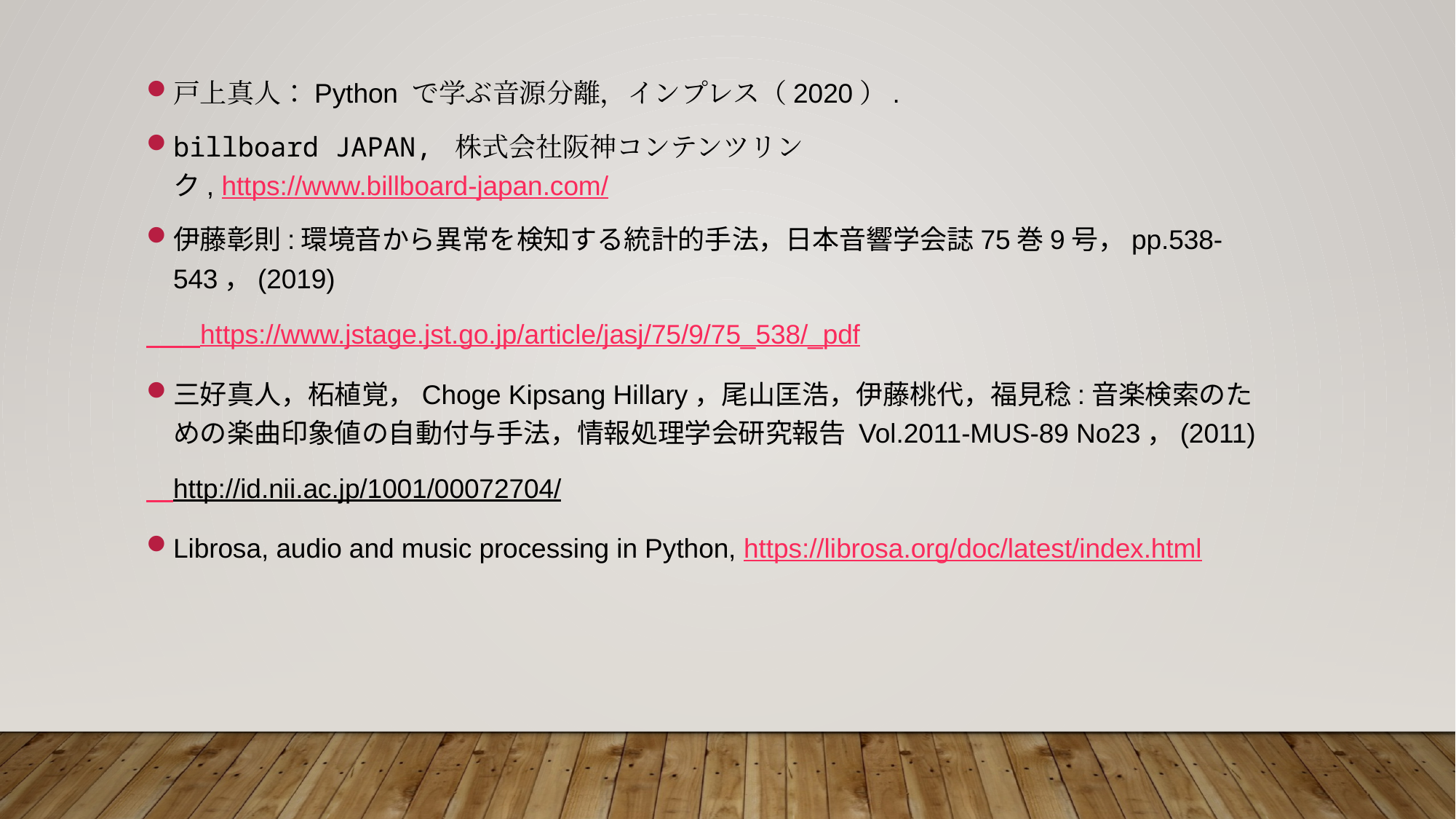

戸上真人：Python で学ぶ音源分離，インプレス（2020）.
billboard JAPAN, 株式会社阪神コンテンツリン
ク, https://www.billboard-japan.com/
伊藤彰則:環境音から異常を検知する統計的手法，日本音響学会誌75巻9号，pp.538-543，(2019)
　　https://www.jstage.jst.go.jp/article/jasj/75/9/75_538/_pdf
三好真人，柘植覚，Choge Kipsang Hillary，尾山匡浩，伊藤桃代，福見稔:音楽検索のための楽曲印象値の自動付与手法，情報処理学会研究報告 Vol.2011-MUS-89 No23，(2011)
　http://id.nii.ac.jp/1001/00072704/
Librosa, audio and music processing in Python, https://librosa.org/doc/latest/index.html